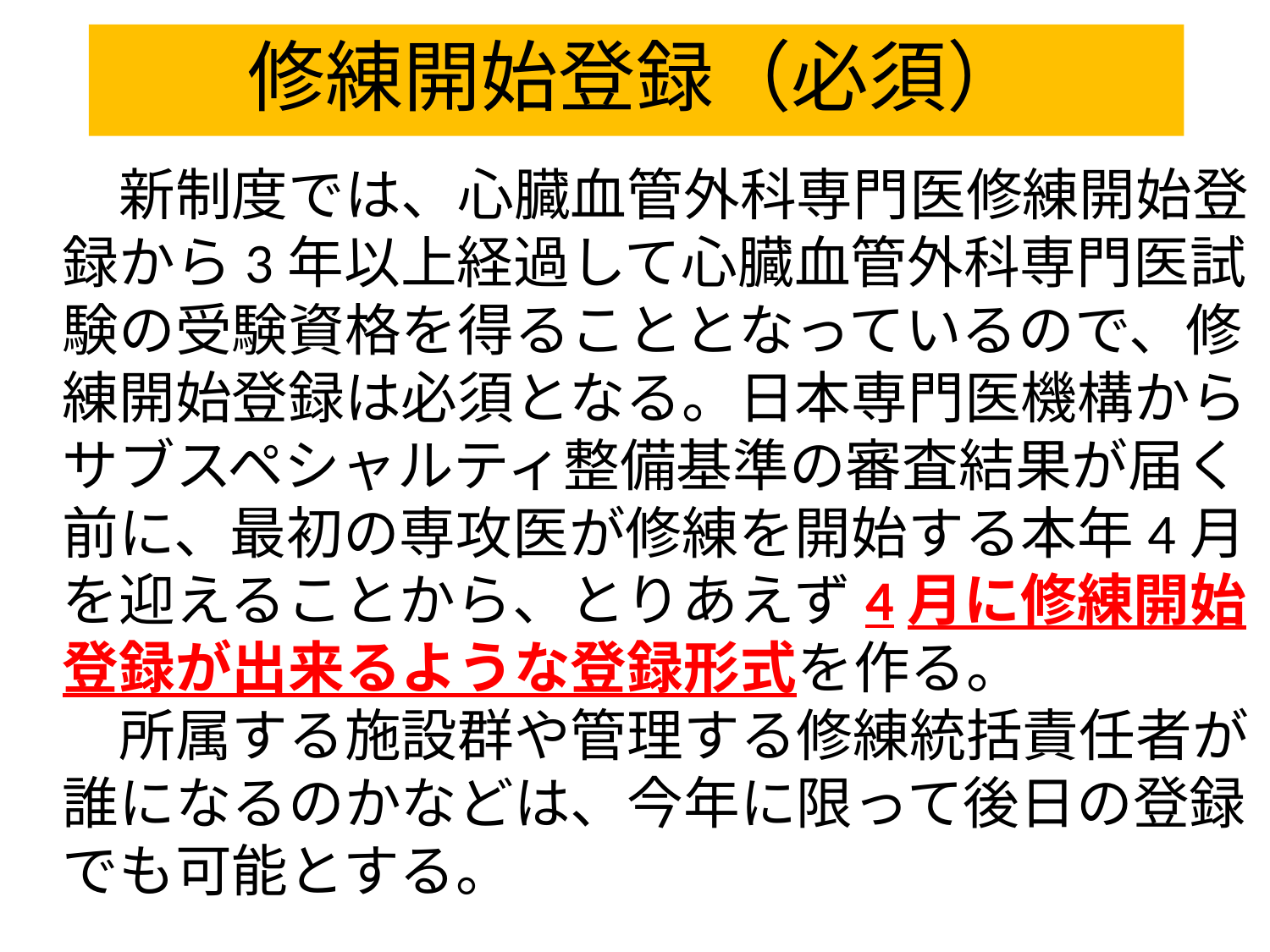

# 修練開始登録（必須）
　新制度では、心臓血管外科専門医修練開始登録から3年以上経過して心臓血管外科専門医試験の受験資格を得ることとなっているので、修練開始登録は必須となる。日本専門医機構からサブスペシャルティ整備基準の審査結果が届く前に、最初の専攻医が修練を開始する本年4月を迎えることから、とりあえず4月に修練開始登録が出来るような登録形式を作る。
　所属する施設群や管理する修練統括責任者が
誰になるのかなどは、今年に限って後日の登録でも可能とする。